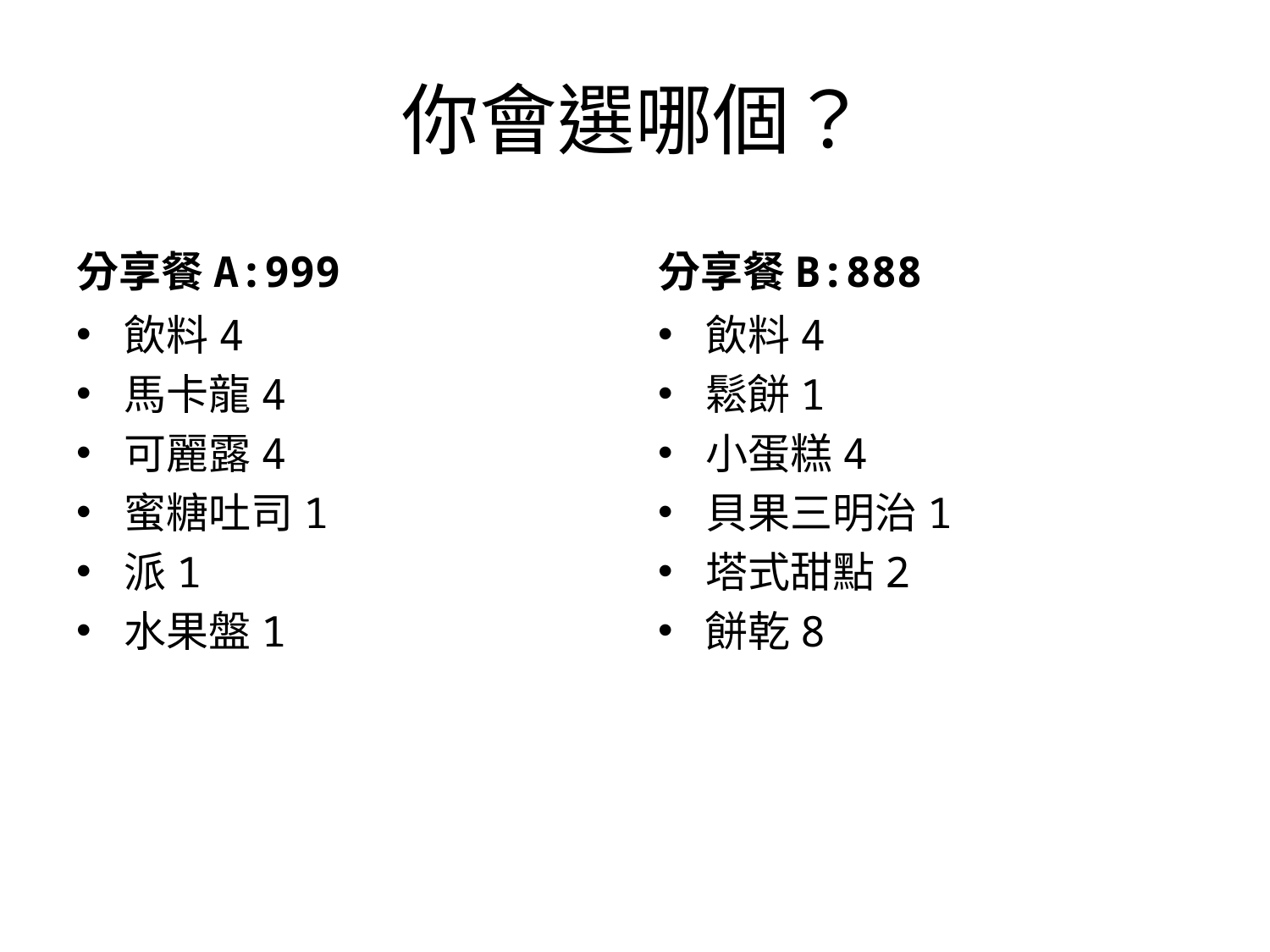

# 你會選哪個？
分享餐A:999
分享餐B:888
飲料4
馬卡龍4
可麗露4
蜜糖吐司1
派1
水果盤1

飲料4
鬆餅1
小蛋糕4
貝果三明治1
塔式甜點2
餅乾8